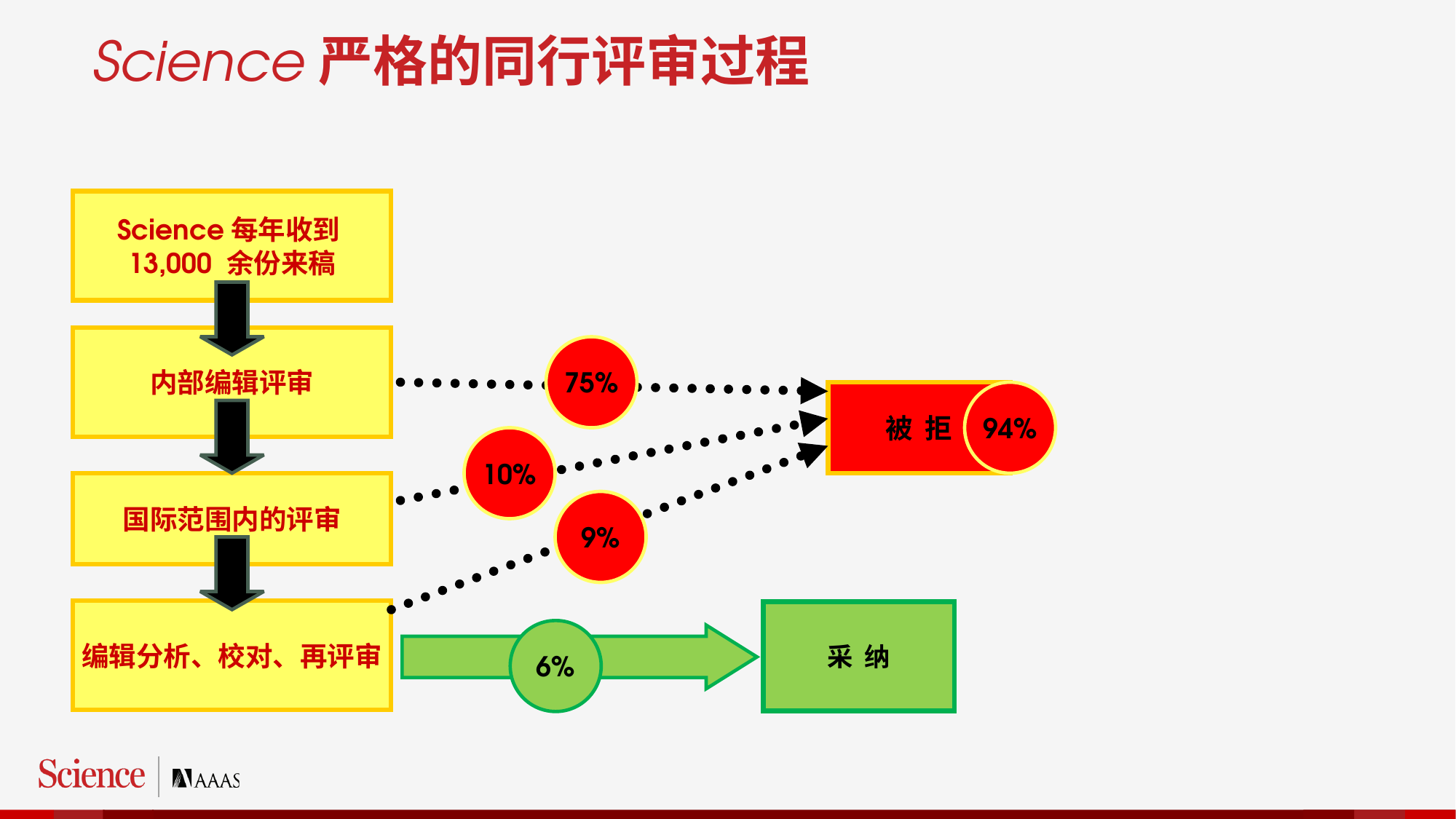

Science严格的同行评审过程
Science每年收到
13,000 余份来稿

内部编辑评审
75%

被  拒
94%

国际范围内的评审

10%

9%

编辑分析、校对、再评审

采  纳
6%